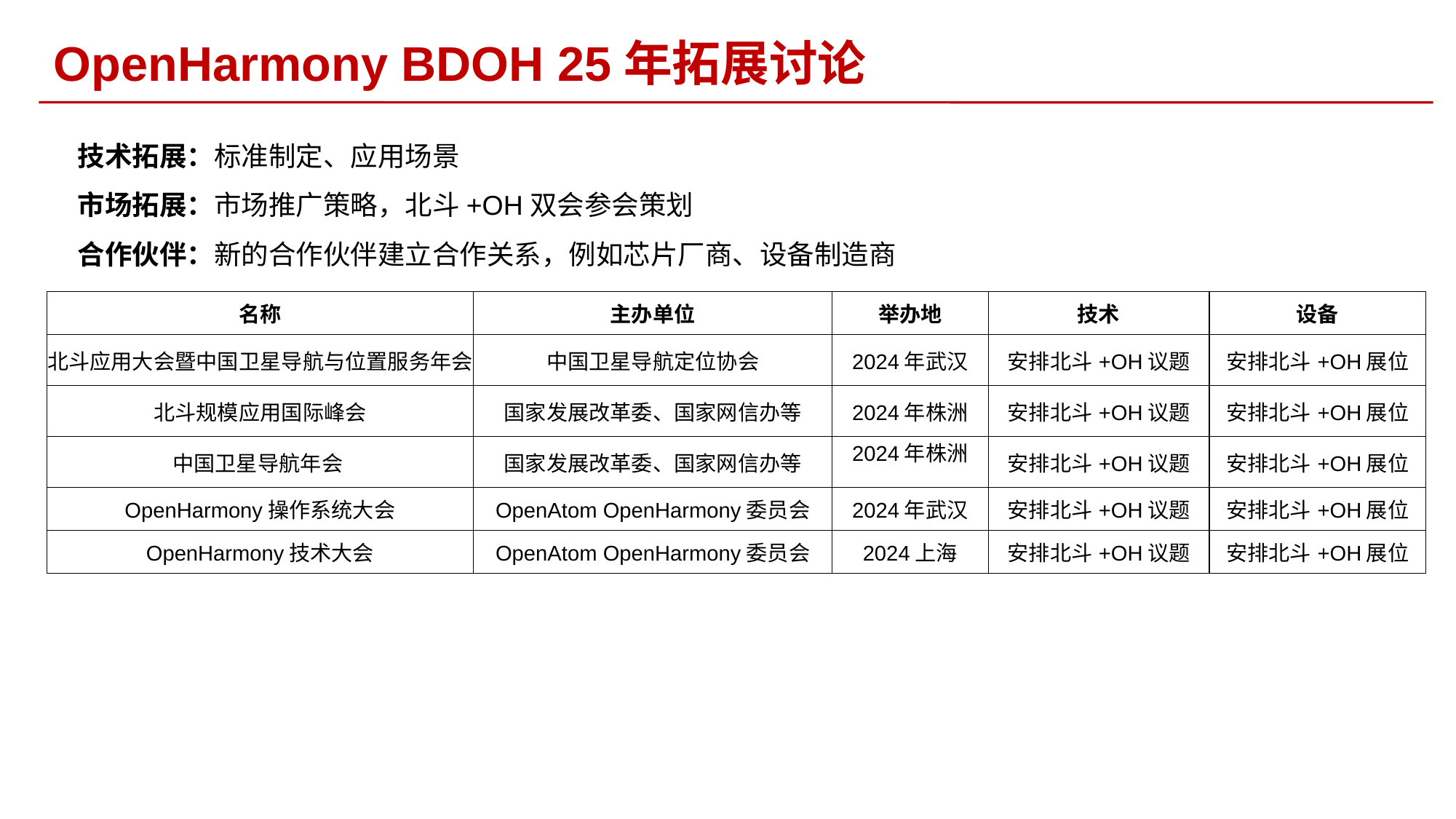

OpenHarmony BDOH 25年拓展讨论

技术拓展：标准制定、应用场景
市场拓展：市场推广策略，北斗+OH双会参会策划
合作伙伴：新的合作伙伴建立合作关系，例如芯片厂商、设备制造商
| 名称 | 主办单位 | 举办地 | 技术 | 设备 |
| --- | --- | --- | --- | --- |
| 北斗应用大会暨中国卫星导航与位置服务年会 | 中国卫星导航定位协会 | 2024年武汉 | 安排北斗+OH议题 | 安排北斗+OH展位 |
| 北斗规模应用国际峰会 | 国家发展改革委、国家网信办等 | 2024年株洲 | 安排北斗+OH议题 | 安排北斗+OH展位 |
| 中国卫星导航年会 | 国家发展改革委、国家网信办等 | 2024年株洲 | 安排北斗+OH议题 | 安排北斗+OH展位 |
| OpenHarmony操作系统大会 | OpenAtom OpenHarmony委员会 | 2024年武汉 | 安排北斗+OH议题 | 安排北斗+OH展位 |
| OpenHarmony技术大会 | OpenAtom OpenHarmony委员会 | 2024上海 | 安排北斗+OH议题 | 安排北斗+OH展位 |